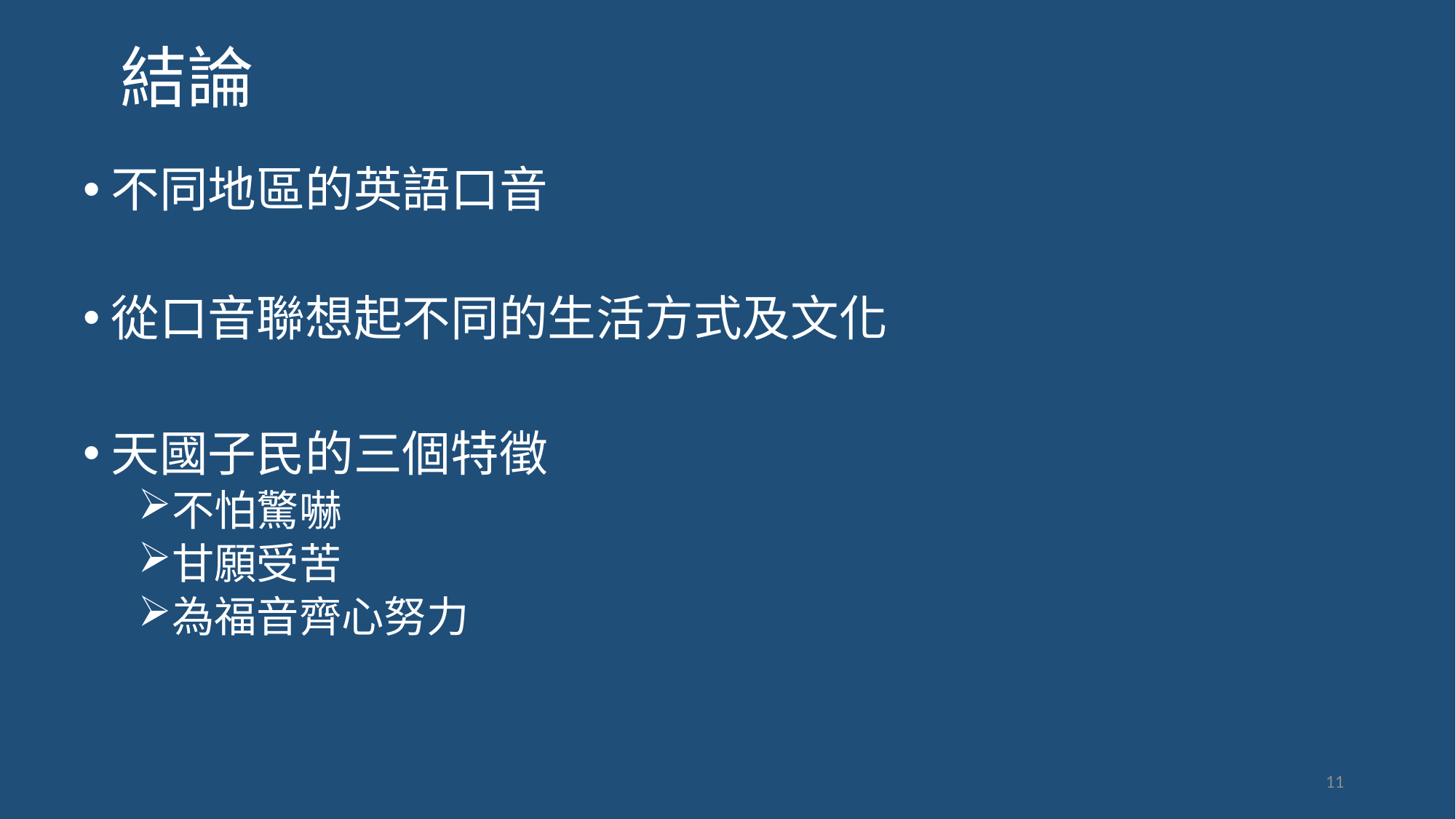

# 結論
不同地區的英語口音

從口音聯想起不同的生活方式及文化

天國子民的三個特徵
不怕驚嚇
甘願受苦
為福音齊心努力
11